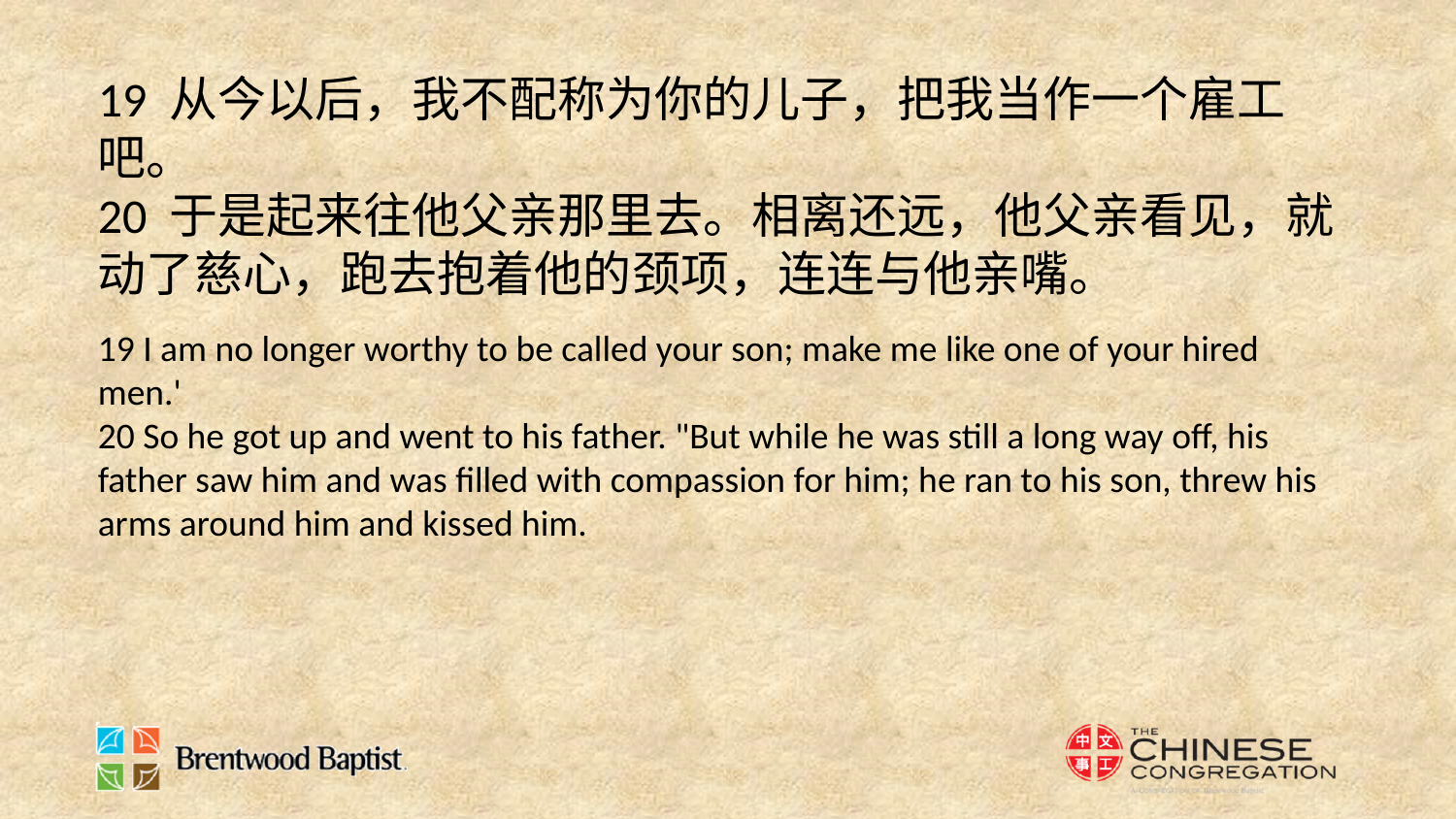

19 从今以后，我不配称为你的儿子，把我当作一个雇工吧。
20 于是起来往他父亲那里去。相离还远，他父亲看见，就动了慈心，跑去抱着他的颈项，连连与他亲嘴。

19 I am no longer worthy to be called your son; make me like one of your hired men.'
20 So he got up and went to his father. "But while he was still a long way off, his father saw him and was filled with compassion for him; he ran to his son, threw his arms around him and kissed him.